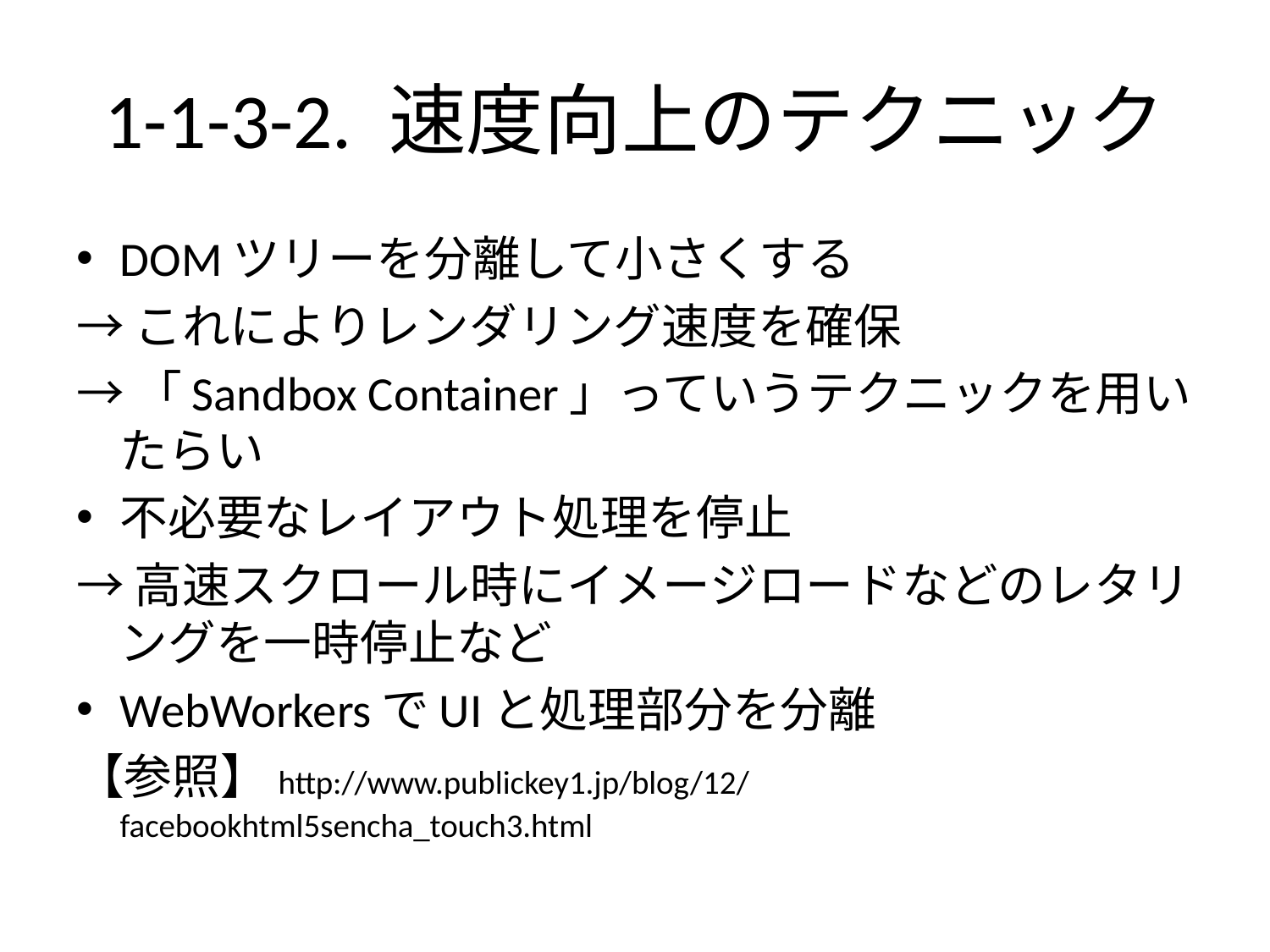

# 1-1-3-2. 速度向上のテクニック
DOMツリーを分離して小さくする
→これによりレンダリング速度を確保
→「Sandbox Container」っていうテクニックを用いたらい
不必要なレイアウト処理を停止
→高速スクロール時にイメージロードなどのレタリングを一時停止など
WebWorkersでUIと処理部分を分離
【参照】http://www.publickey1.jp/blog/12/facebookhtml5sencha_touch3.html